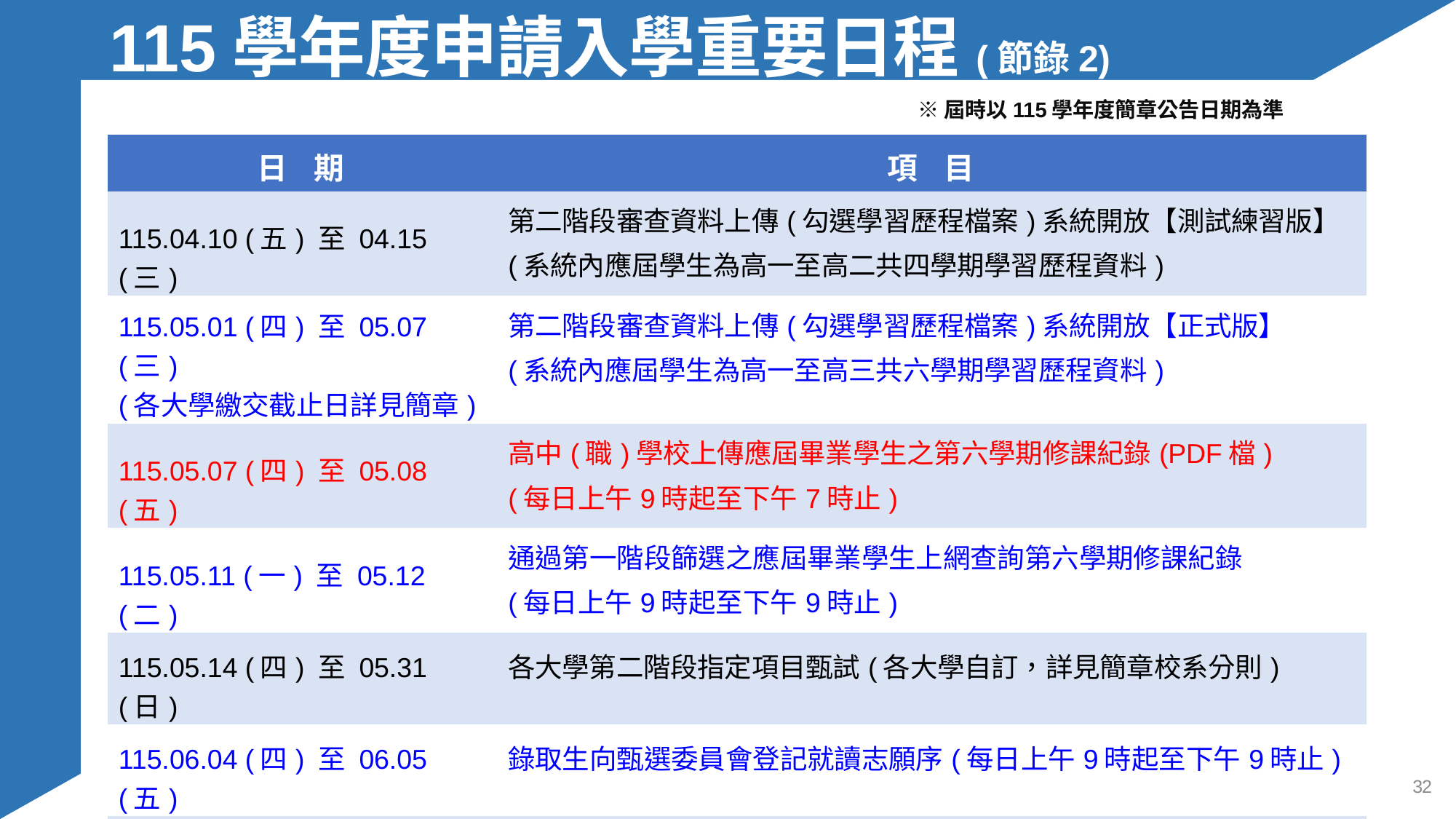

# 115學年度申請入學重要日程(節錄2)
※屆時以115學年度簡章公告日期為準。
| 日 期 | 項 目 |
| --- | --- |
| 115.04.10 (五) 至 04.15 (三) | 第二階段審查資料上傳(勾選學習歷程檔案)系統開放【測試練習版】 (系統內應屆學生為高一至高二共四學期學習歷程資料) |
| 115.05.01 (四) 至 05.07 (三) (各大學繳交截止日詳見簡章) | 第二階段審查資料上傳(勾選學習歷程檔案)系統開放【正式版】 (系統內應屆學生為高一至高三共六學期學習歷程資料) |
| 115.05.07 (四) 至 05.08 (五) | 高中(職)學校上傳應屆畢業學生之第六學期修課紀錄(PDF檔) (每日上午9時起至下午7時止) |
| 115.05.11 (一) 至 05.12 (二) | 通過第一階段篩選之應屆畢業學生上網查詢第六學期修課紀錄 (每日上午9時起至下午9時止) |
| 115.05.14 (四) 至 05.31 (日) | 各大學第二階段指定項目甄試(各大學自訂，詳見簡章校系分則) |
| 115.06.04 (四) 至 06.05 (五) | 錄取生向甄選委員會登記就讀志願序(每日上午9時起至下午9時止) |
| 115.06.11 (四) 上午9時 | 公告統一分發結果 |
| 115.06.11 (四) 至 06.14 (日) | 錄取生網路聲明放棄入學資格(每日上午 9 時起至下午 9 時止) |
32